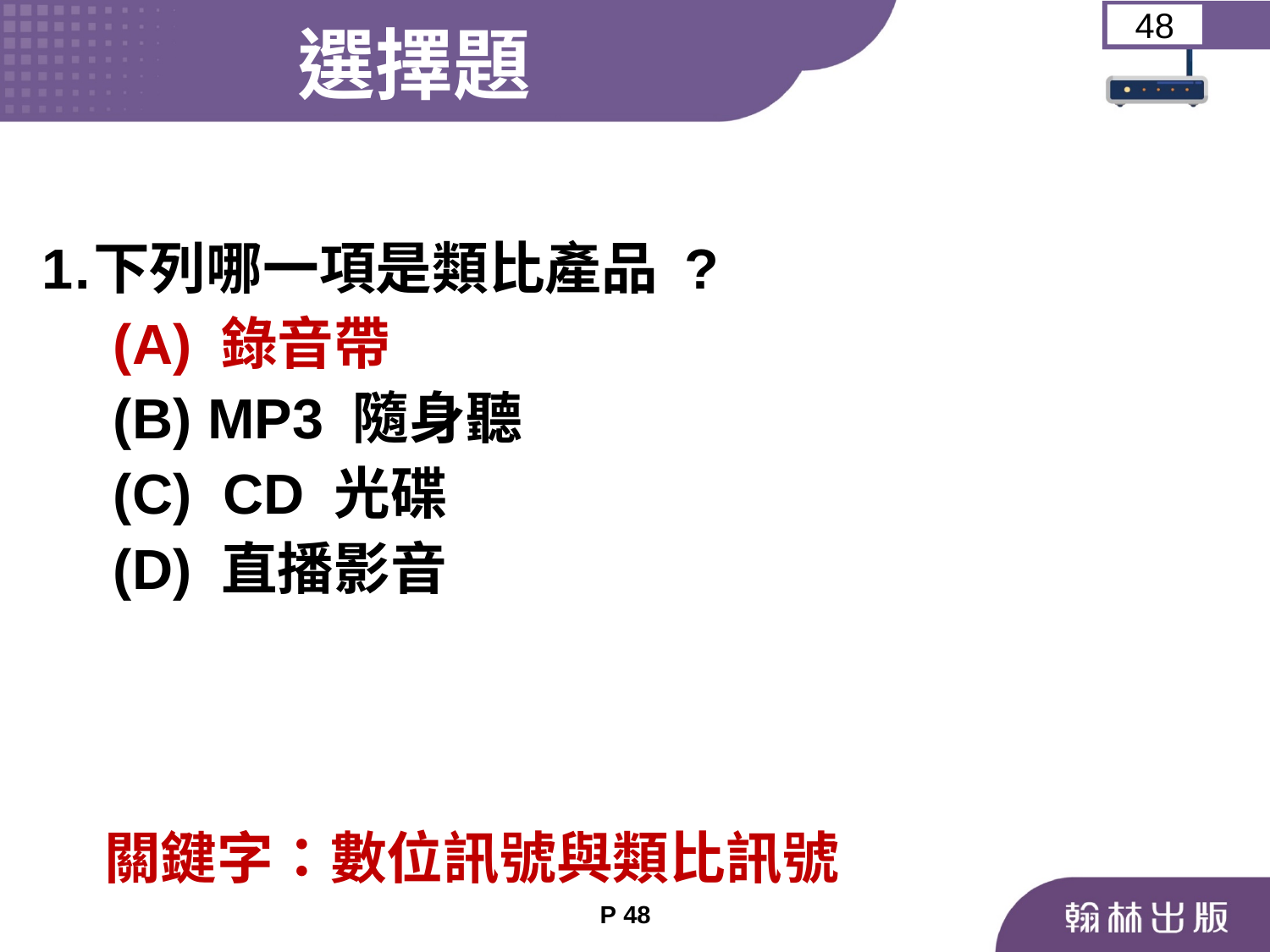

選擇題

48
下列哪一項是類比產品 ?
	   (A) 錄音帶
	   (B) MP3 隨身聽
	   (C)  CD 光碟
	   (D) 直播影音

關鍵字：數位訊號與類比訊號
P 48